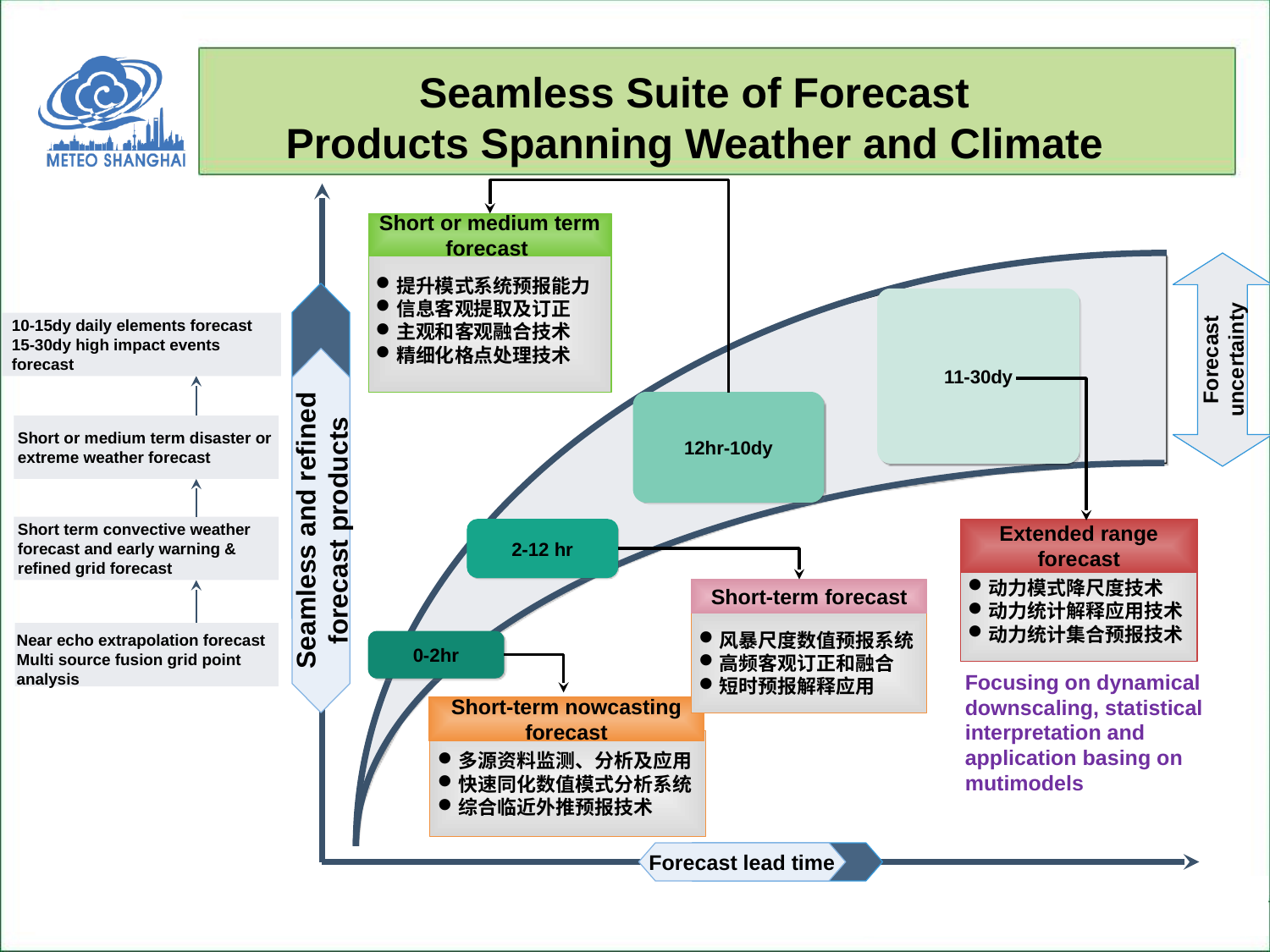

Seamless Suite of Forecast
Products Spanning Weather and Climate

Short or medium term forecast
提升模式系统预报能力
信息客观提取及订正
主观和客观融合技术
精细化格点处理技术

11-30dy
Forecast uncertainty

10-15dy daily elements forecast
15-30dy high impact events forecast

12hr-10dy

Short or medium term disaster or extreme weather forecast

Seamless and refined forecast products

Short term convective weather forecast and early warning & refined grid forecast

Extended range forecast
动力模式降尺度技术
动力统计解释应用技术
动力统计集合预报技术
2-12 hr

Short-term forecast
风暴尺度数值预报系统
高频客观订正和融合
短时预报解释应用

Near echo extrapolation forecast
Multi source fusion grid point analysis

0-2hr

Focusing on dynamical downscaling, statistical interpretation and application basing on mutimodels
Short-term nowcasting forecast
多源资料监测、分析及应用
快速同化数值模式分析系统
综合临近外推预报技术

Forecast lead time